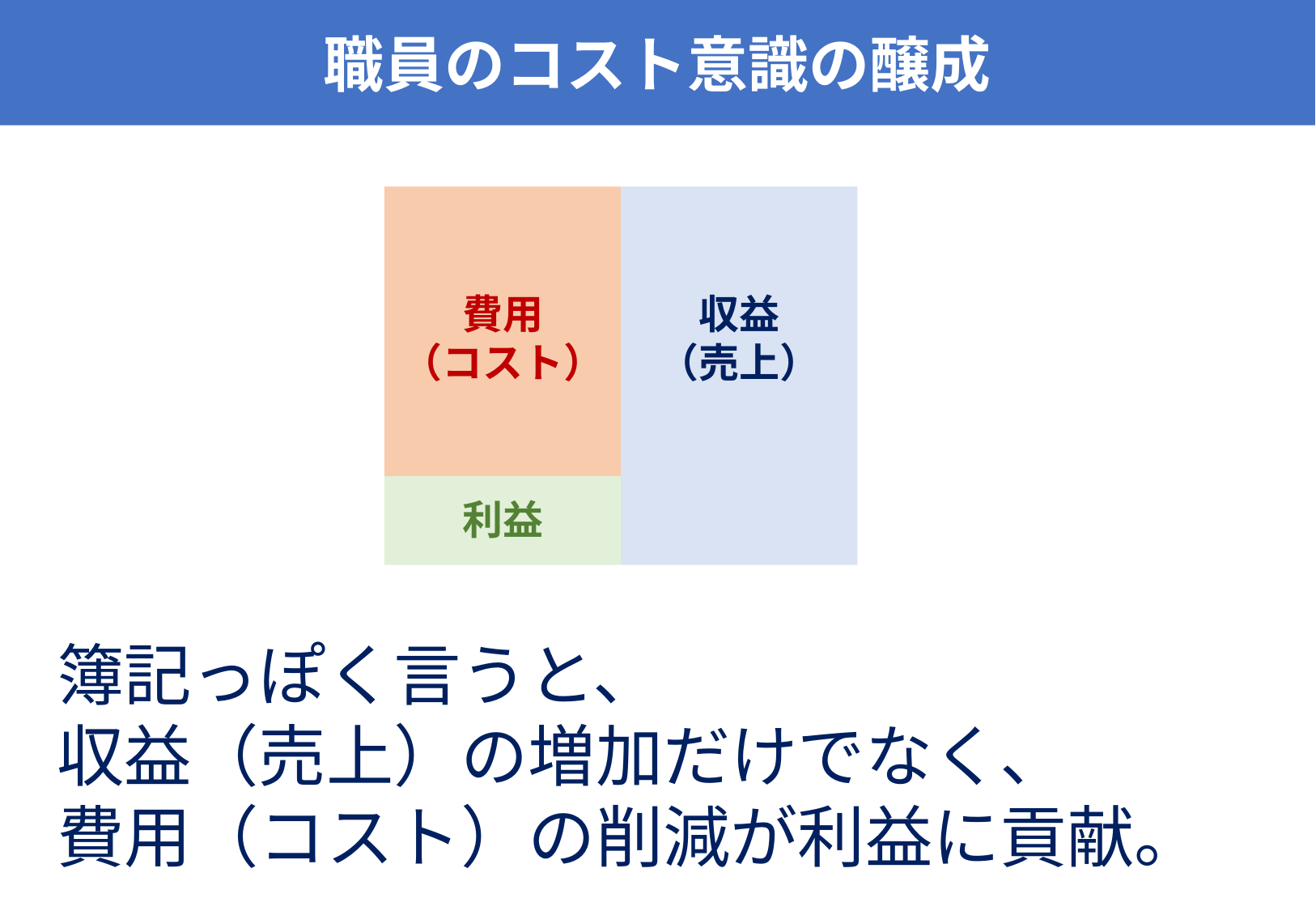

職員のコスト意識の醸成

費用
（コスト）
収益
（売上）

利益
簿記っぽく言うと、
収益（売上）の増加だけでなく、
費用（コスト）の削減が利益に貢献。